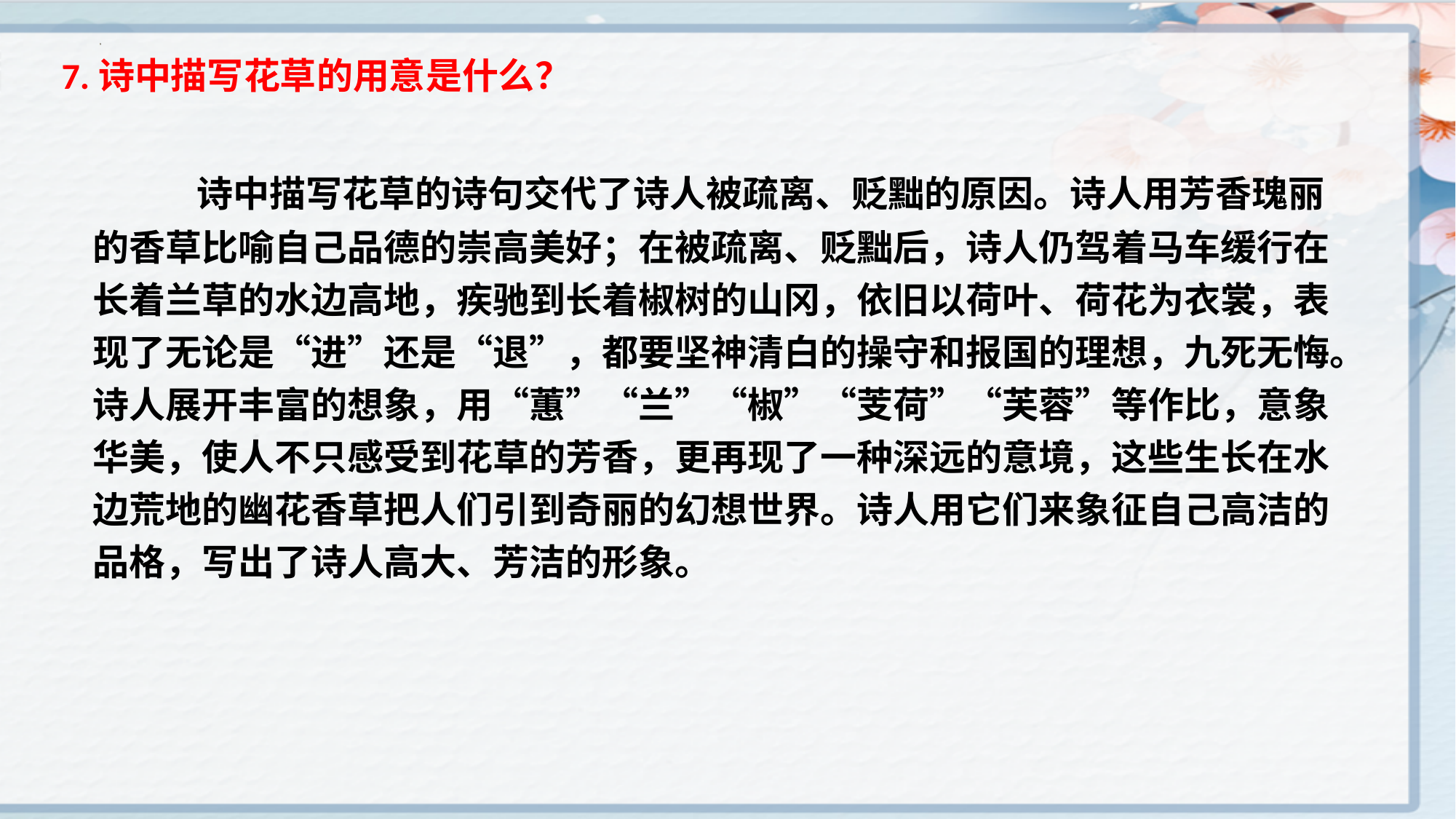

7.诗中描写花草的用意是什么？
          诗中描写花草的诗句交代了诗人被疏离、贬黜的原因。诗人用芳香瑰丽的香草比喻自己品德的崇高美好；在被疏离、贬黜后，诗人仍驾着马车缓行在长着兰草的水边高地，疾驰到长着椒树的山冈，依旧以荷叶、荷花为衣裳，表现了无论是“进”还是“退”，都要坚神清白的操守和报国的理想，九死无悔。诗人展开丰富的想象，用“蕙”“兰”“椒”“芰荷”“芙蓉”等作比，意象华美，使人不只感受到花草的芳香，更再现了一种深远的意境，这些生长在水边荒地的幽花香草把人们引到奇丽的幻想世界。诗人用它们来象征自己高洁的品格，写出了诗人高大、芳洁的形象。